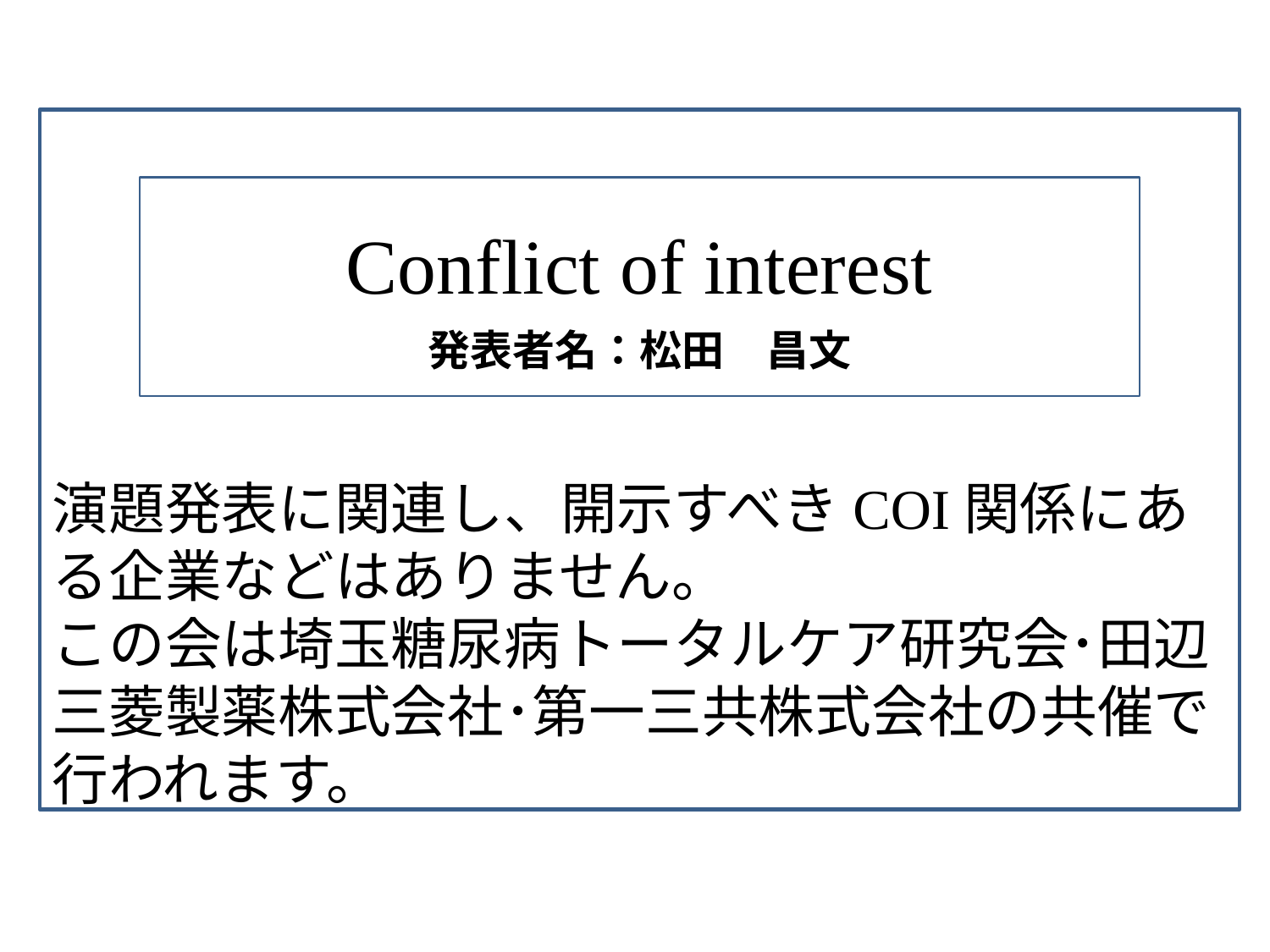

Conflict of interest
発表者名：松田　昌文
演題発表に関連し、開示すべきCOI関係にある企業などはありません。
この会は埼玉糖尿病トータルケア研究会･田辺三菱製薬株式会社･第一三共株式会社の共催で行われます。